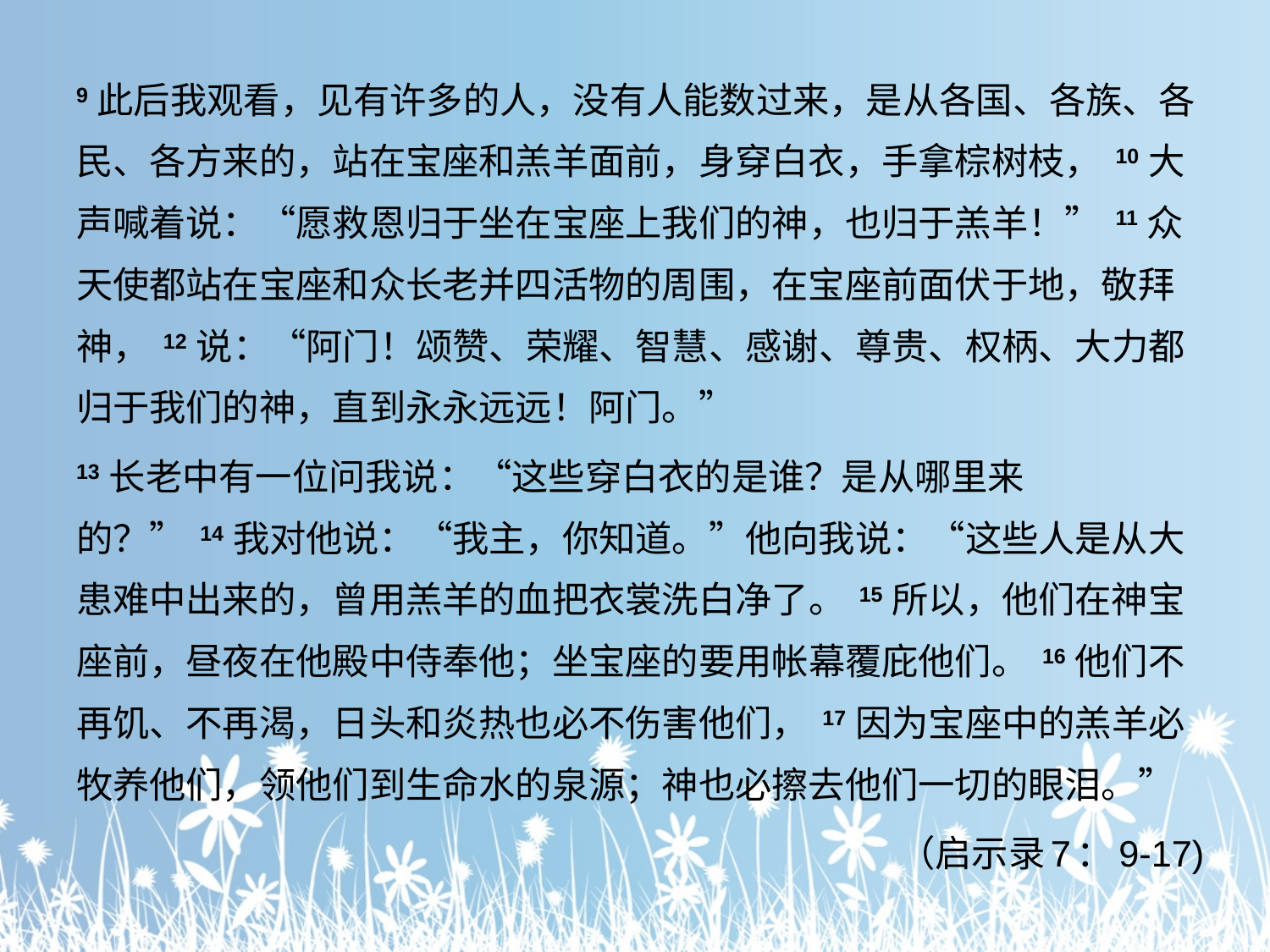

9 此后我观看，见有许多的人，没有人能数过来，是从各国、各族、各民、各方来的，站在宝座和羔羊面前，身穿白衣，手拿棕树枝， 10 大声喊着说：“愿救恩归于坐在宝座上我们的神，也归于羔羊！” 11 众天使都站在宝座和众长老并四活物的周围，在宝座前面伏于地，敬拜神， 12 说：“阿门！颂赞、荣耀、智慧、感谢、尊贵、权柄、大力都归于我们的神，直到永永远远！阿门。”
13 长老中有一位问我说：“这些穿白衣的是谁？是从哪里来的？” 14 我对他说：“我主，你知道。”他向我说：“这些人是从大患难中出来的，曾用羔羊的血把衣裳洗白净了。 15 所以，他们在神宝座前，昼夜在他殿中侍奉他；坐宝座的要用帐幕覆庇他们。 16 他们不再饥、不再渴，日头和炎热也必不伤害他们， 17 因为宝座中的羔羊必牧养他们，领他们到生命水的泉源；神也必擦去他们一切的眼泪。”
（启示录7：9-17)